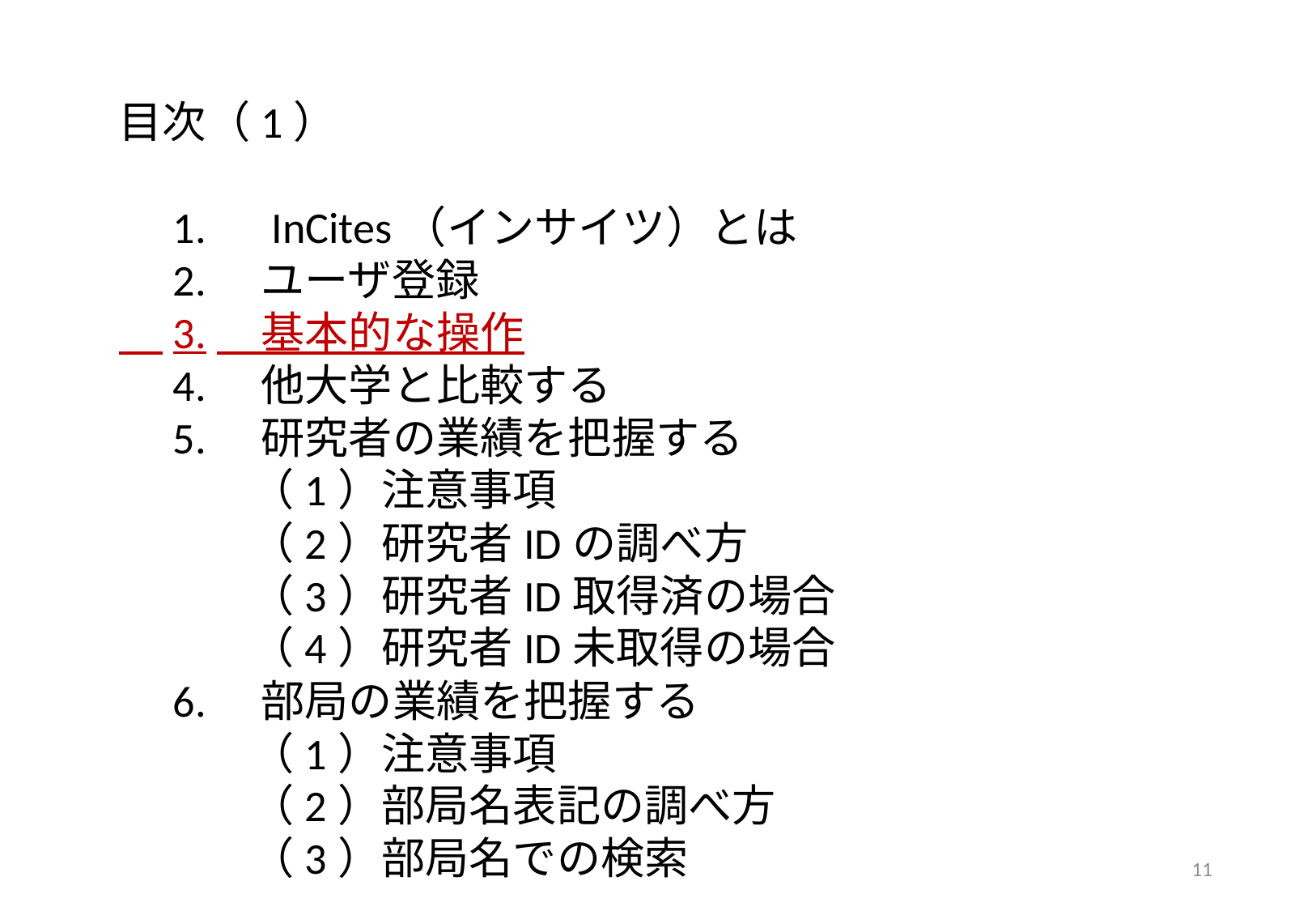

目次（1）

　1.　InCites（インサイツ）とは
　2.　ユーザ登録
　3.　基本的な操作
　4.　他大学と比較する
　5.　研究者の業績を把握する
　　　（1）注意事項
　　　（2）研究者IDの調べ方
　　　（3）研究者ID取得済の場合
　　　（4）研究者ID未取得の場合
　6.　部局の業績を把握する
　　　（1）注意事項
　　　（2）部局名表記の調べ方
　　　（3）部局名での検索
11